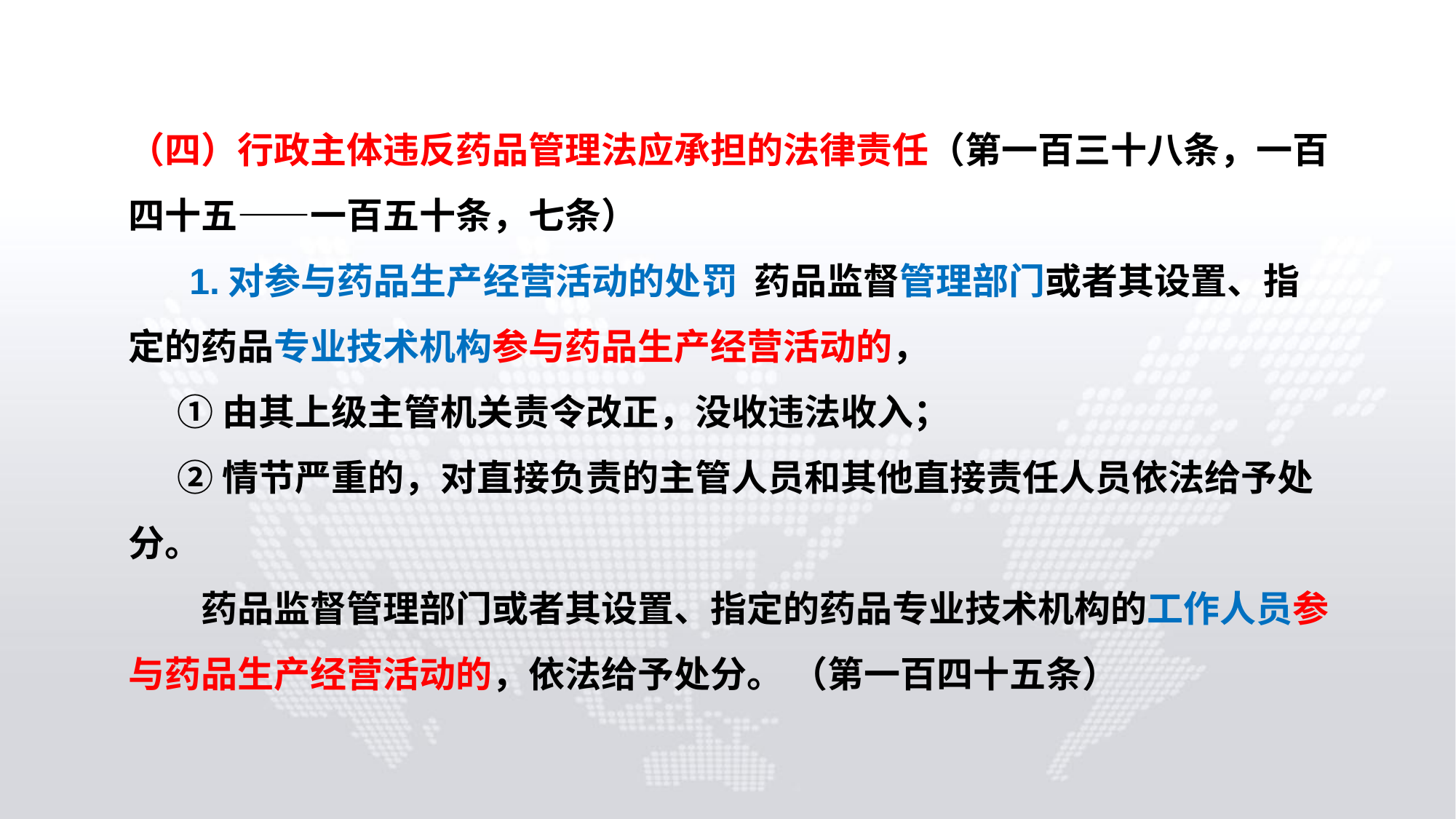

（四）行政主体违反药品管理法应承担的法律责任（第一百三十八条，一百四十五——一百五十条，七条）
      1.对参与药品生产经营活动的处罚  药品监督管理部门或者其设置、指定的药品专业技术机构参与药品生产经营活动的，
      ①由其上级主管机关责令改正，没收违法收入；
      ②情节严重的，对直接负责的主管人员和其他直接责任人员依法给予处分。
　　药品监督管理部门或者其设置、指定的药品专业技术机构的工作人员参与药品生产经营活动的，依法给予处分。 （第一百四十五条）